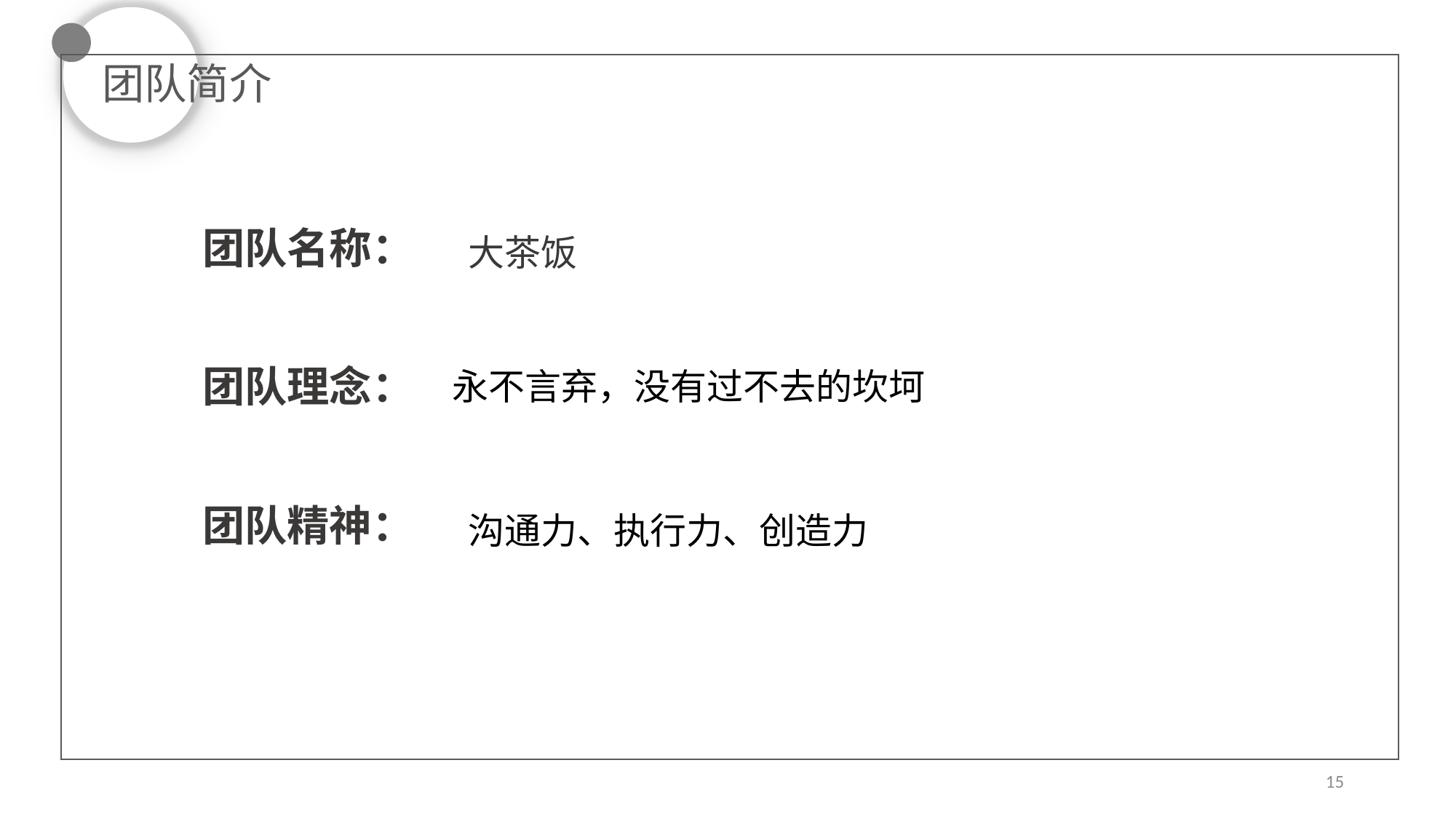

团队简介
团队名称：
大茶饭
团队理念：
永不言弃，没有过不去的坎坷
团队精神：
沟通力、执行力、创造力
15